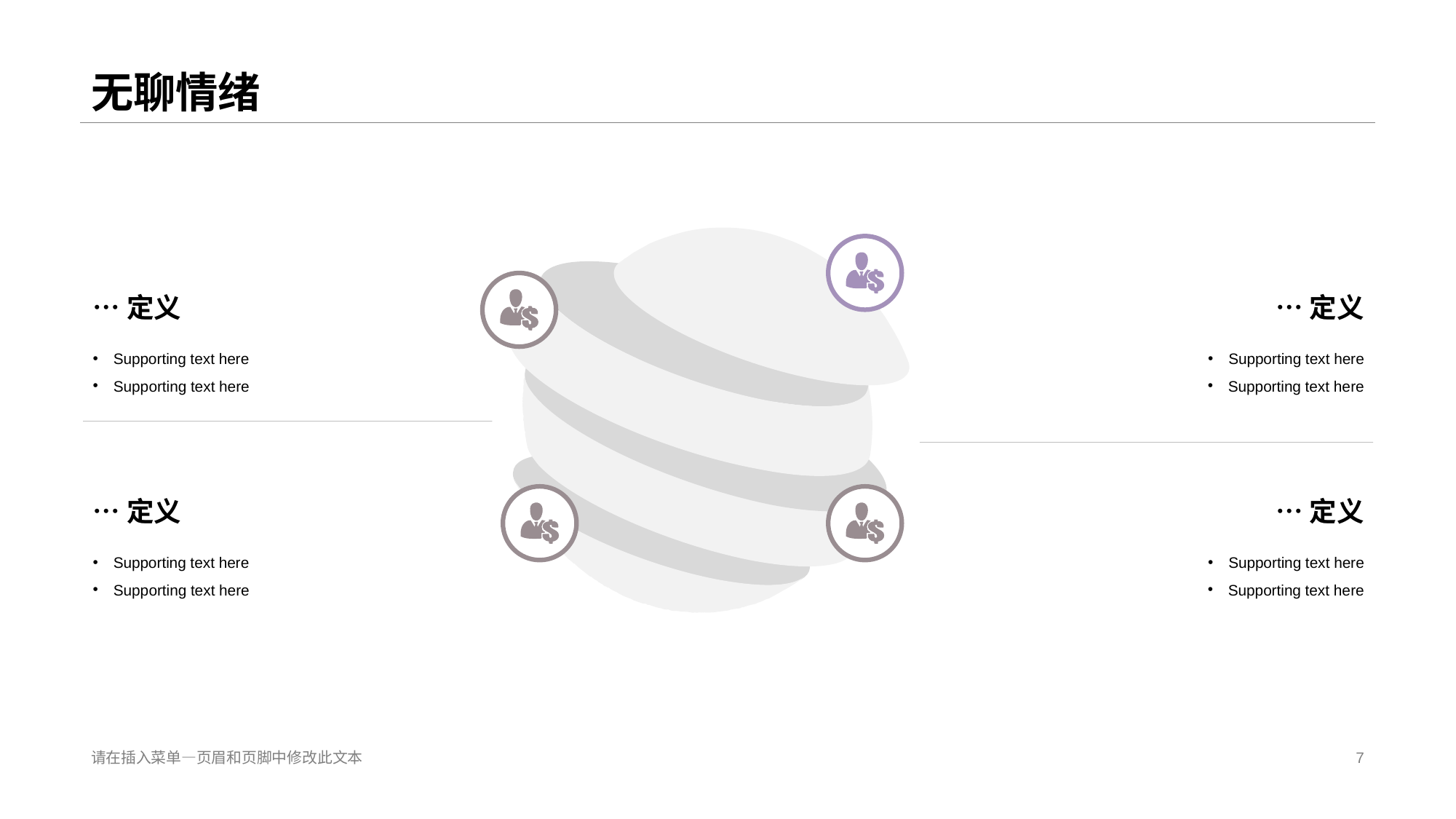

# 无聊情绪

…定义
…定义

Supporting text here
Supp orting text here
Supporting text here
Supporting text he re

…定义
…定义

Supporting text here
Supp orting text here
Supporting text here
Supporting text he re
请在插入菜单—页眉和页脚中修改此文本
7